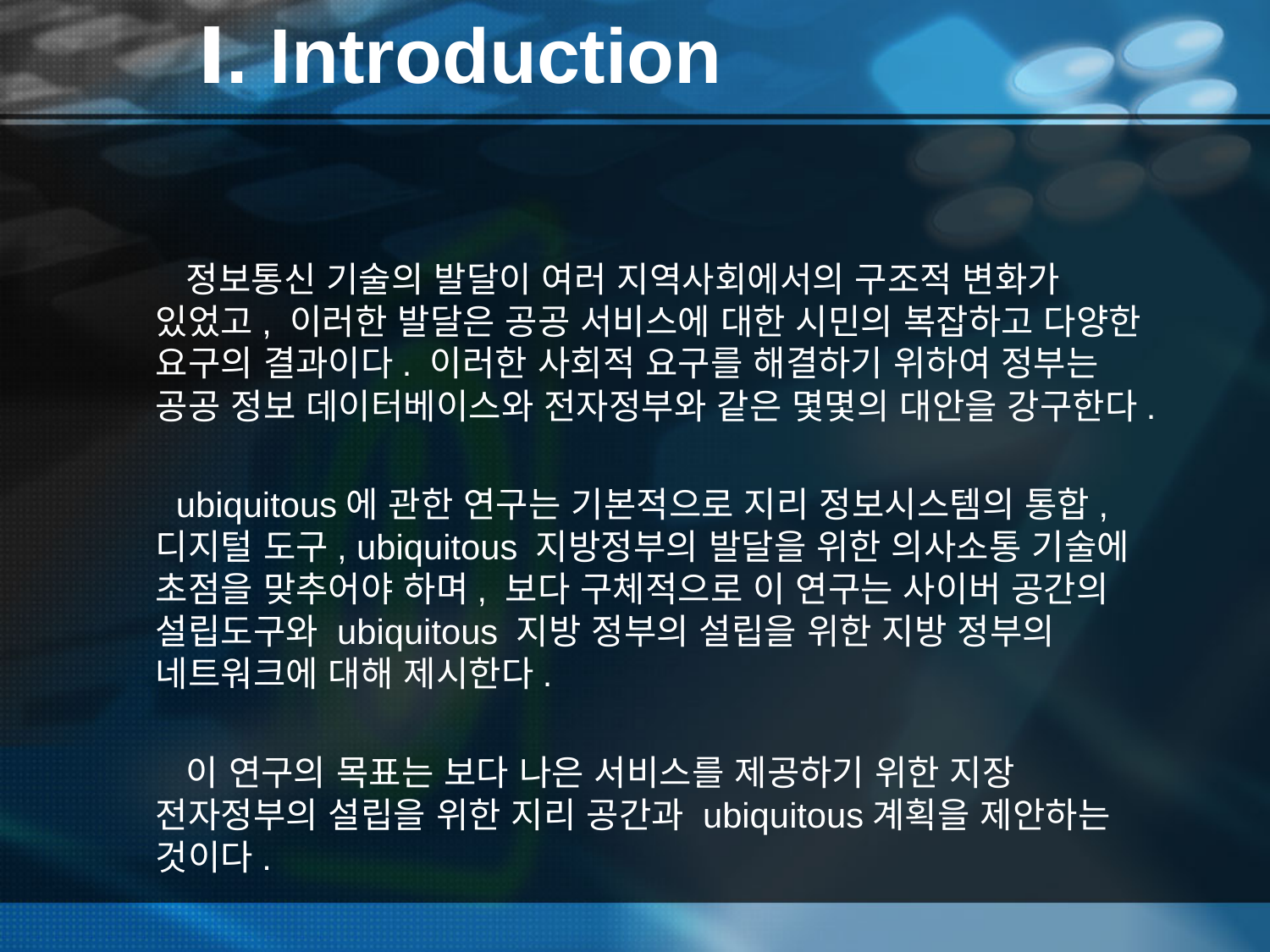

# Ⅰ. Introduction

       정보통신 기술의 발달이 여러 지역사회에서의 구조적 변화가 있었고, 이러한 발달은 공공 서비스에 대한 시민의 복잡하고 다양한 요구의 결과이다. 이러한 사회적 요구를 해결하기 위하여 정부는 공공 정보 데이터베이스와 전자정부와 같은 몇몇의 대안을 강구한다.

       ubiquitous에 관한 연구는 기본적으로 지리 정보시스템의 통합, 디지털 도구, ubiquitous 지방정부의 발달을 위한 의사소통 기술에 초점을 맞추어야 하며, 보다 구체적으로 이 연구는 사이버 공간의 설립도구와 ubiquitous 지방 정부의 설립을 위한 지방 정부의 네트워크에 대해 제시한다.

       이 연구의 목표는 보다 나은 서비스를 제공하기 위한 지장 전자정부의 설립을 위한 지리 공간과 ubiquitous계획을 제안하는 것이다.